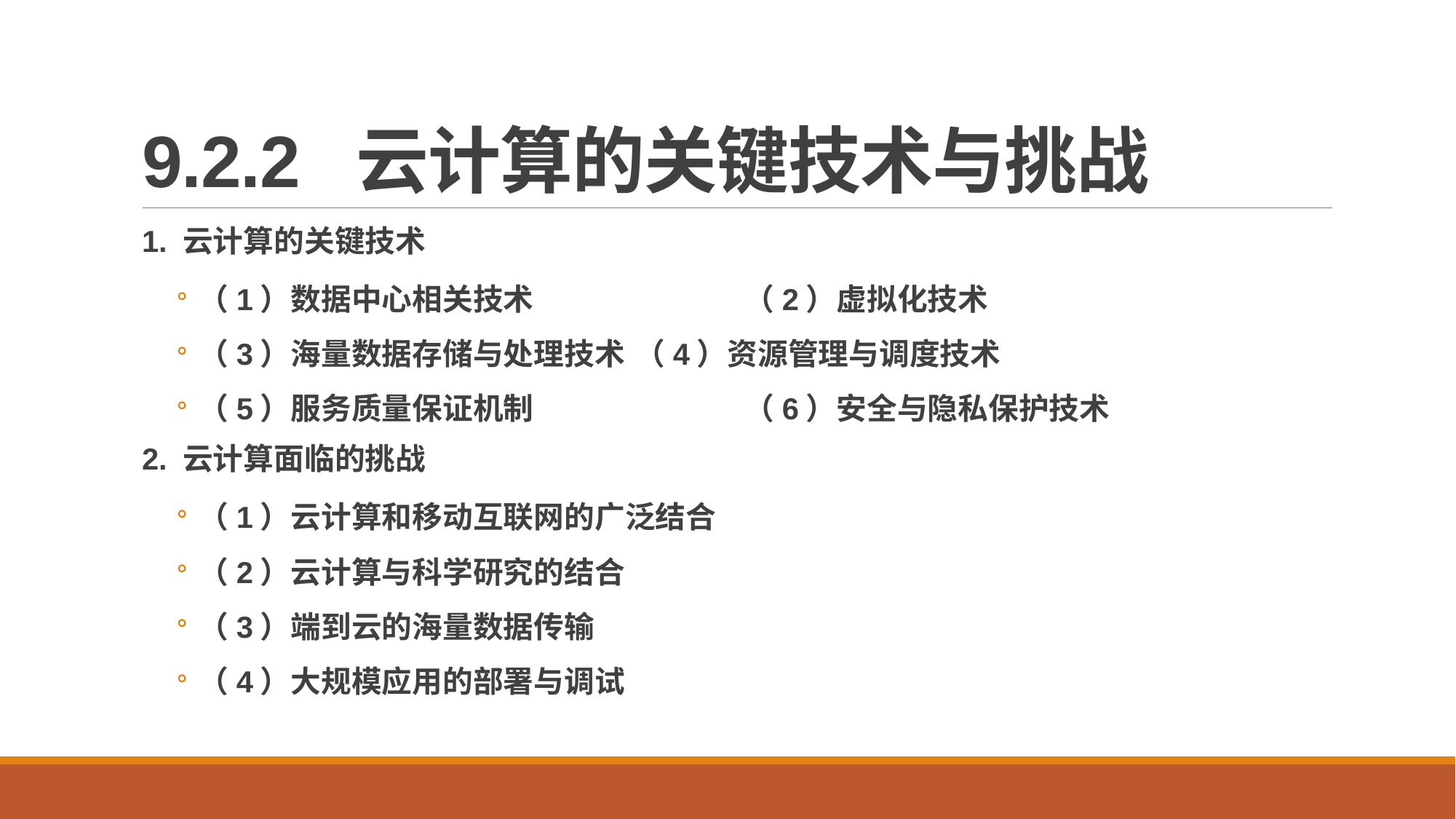

# 9.2.2  云计算的关键技术与挑战
1. 云计算的关键技术
（1）数据中心相关技术		（2）虚拟化技术
（3）海量数据存储与处理技术	（4）资源管理与调度技术
（5）服务质量保证机制		（6）安全与隐私保护技术
2. 云计算面临的挑战
（1）云计算和移动互联网的广泛结合
（2）云计算与科学研究的结合
（3）端到云的海量数据传输
（4）大规模应用的部署与调试